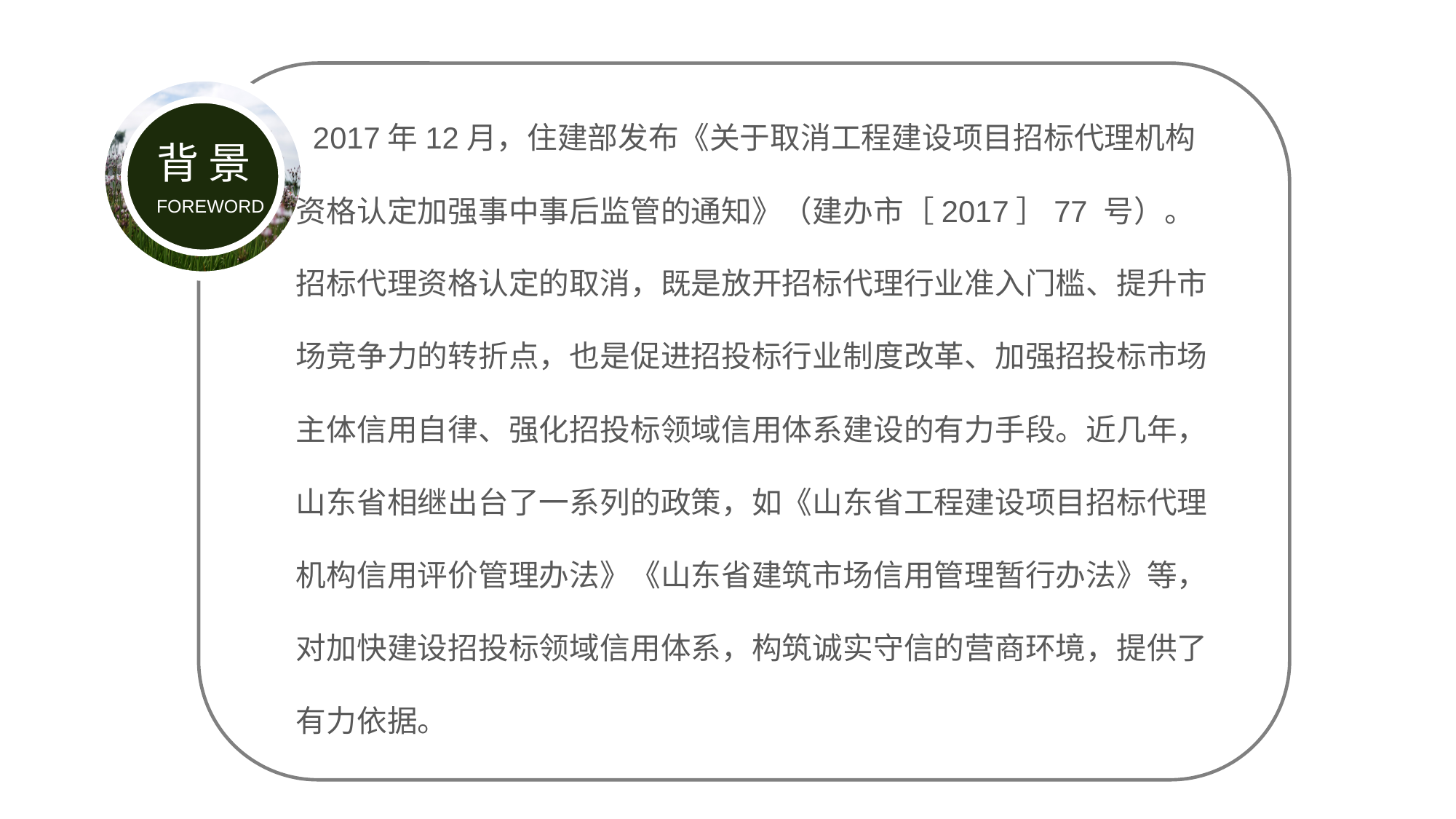

2017年12月，住建部发布《关于取消工程建设项目招标代理机构资格认定加强事中事后监管的通知》（建办市［2017］77 号）。招标代理资格认定的取消，既是放开招标代理行业准入门槛、提升市场竞争力的转折点，也是促进招投标行业制度改革、加强招投标市场主体信用自律、强化招投标领域信用体系建设的有力手段。近几年，山东省相继出台了一系列的政策，如《山东省工程建设项目招标代理机构信用评价管理办法》《山东省建筑市场信用管理暂行办法》等，对加快建设招投标领域信用体系，构筑诚实守信的营商环境，提供了有力依据。

背 景
FOREWORD